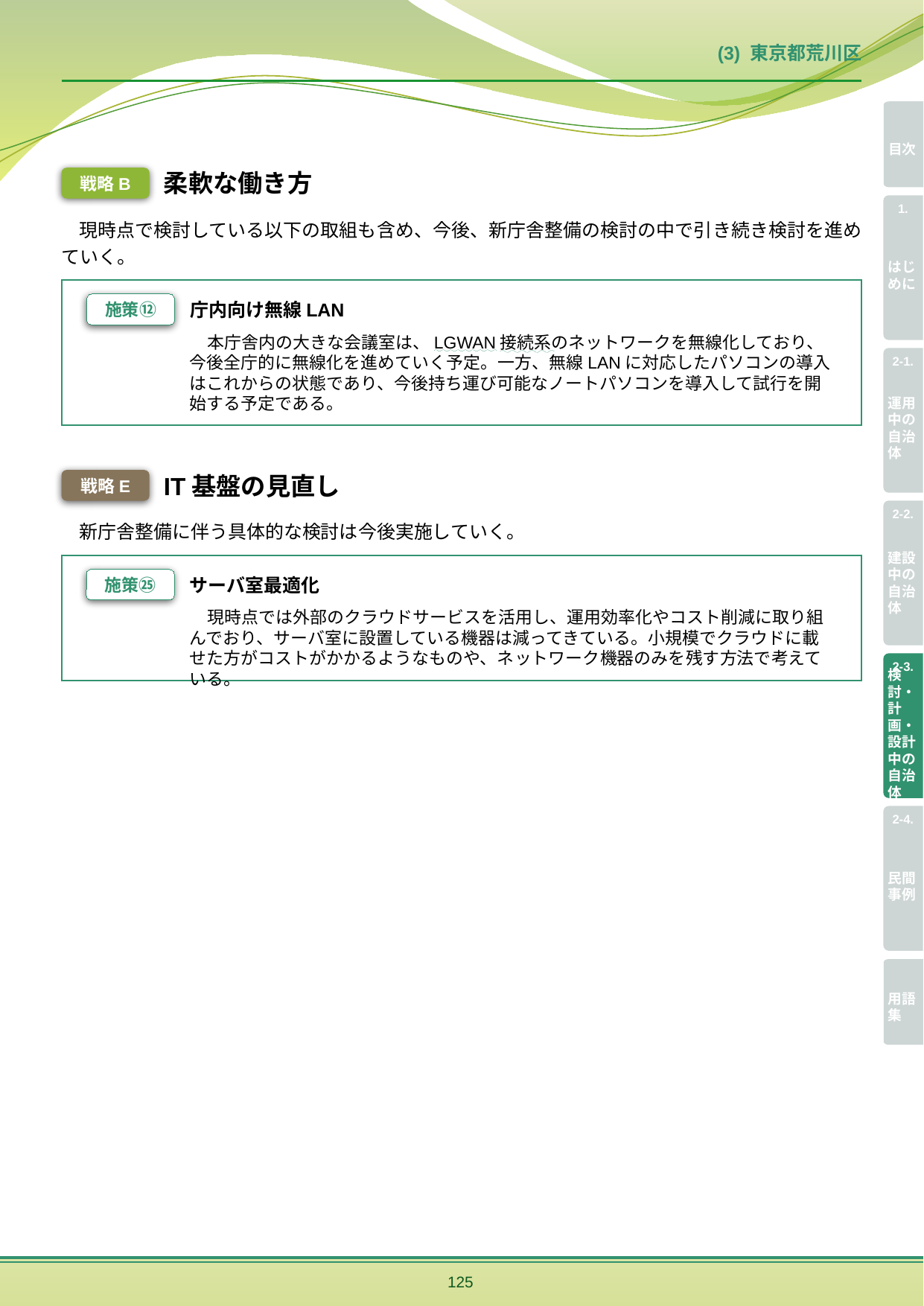

(3) 東京都荒川区
戦略B
柔軟な働き方
現時点で検討している以下の取組も含め、今後、新庁舎整備の検討の中で引き続き検討を進めていく。

施策⑫
庁内向け無線LAN
本庁舎内の大きな会議室は、LGWAN接続系のネットワークを無線化しており、今後全庁的に無線化を進めていく予定。一方、無線LANに対応したパソコンの導入はこれからの状態であり、今後持ち運び可能なノートパソコンを導入して試行を開始する予定である。
戦略E
IT基盤の見直し
新庁舎整備に伴う具体的な検討は今後実施していく。

施策㉕
サーバ室最適化
現時点では外部のクラウドサービスを活用し、運用効率化やコスト削減に取り組んでおり、サーバ室に設置している機器は減ってきている。小規模でクラウドに載せた方がコストがかかるようなものや、ネットワーク機器のみを残す方法で考えている。
125